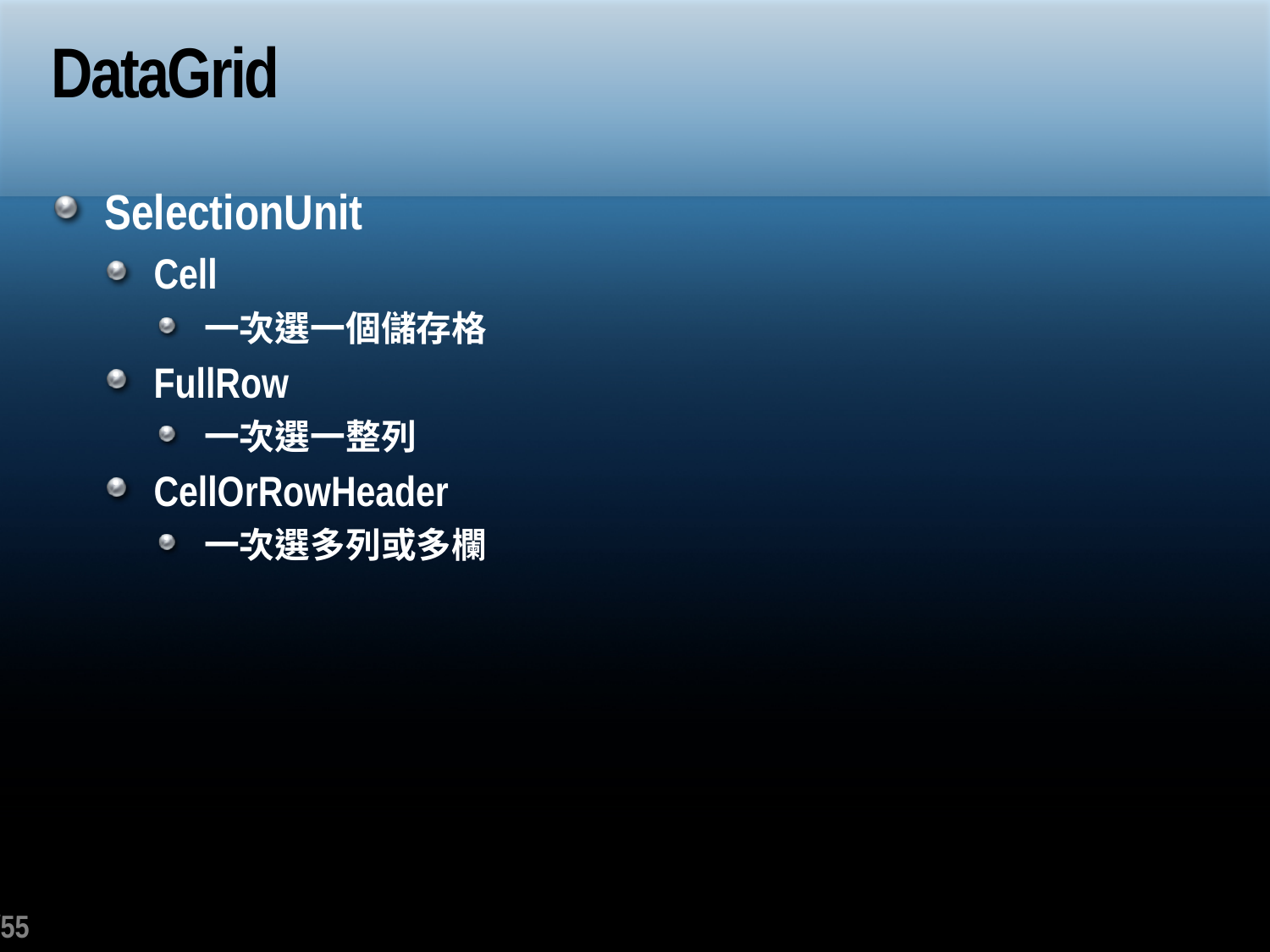

# DataGrid
SelectionUnit
Cell
一次選一個儲存格
FullRow
一次選一整列
CellOrRowHeader
一次選多列或多欄